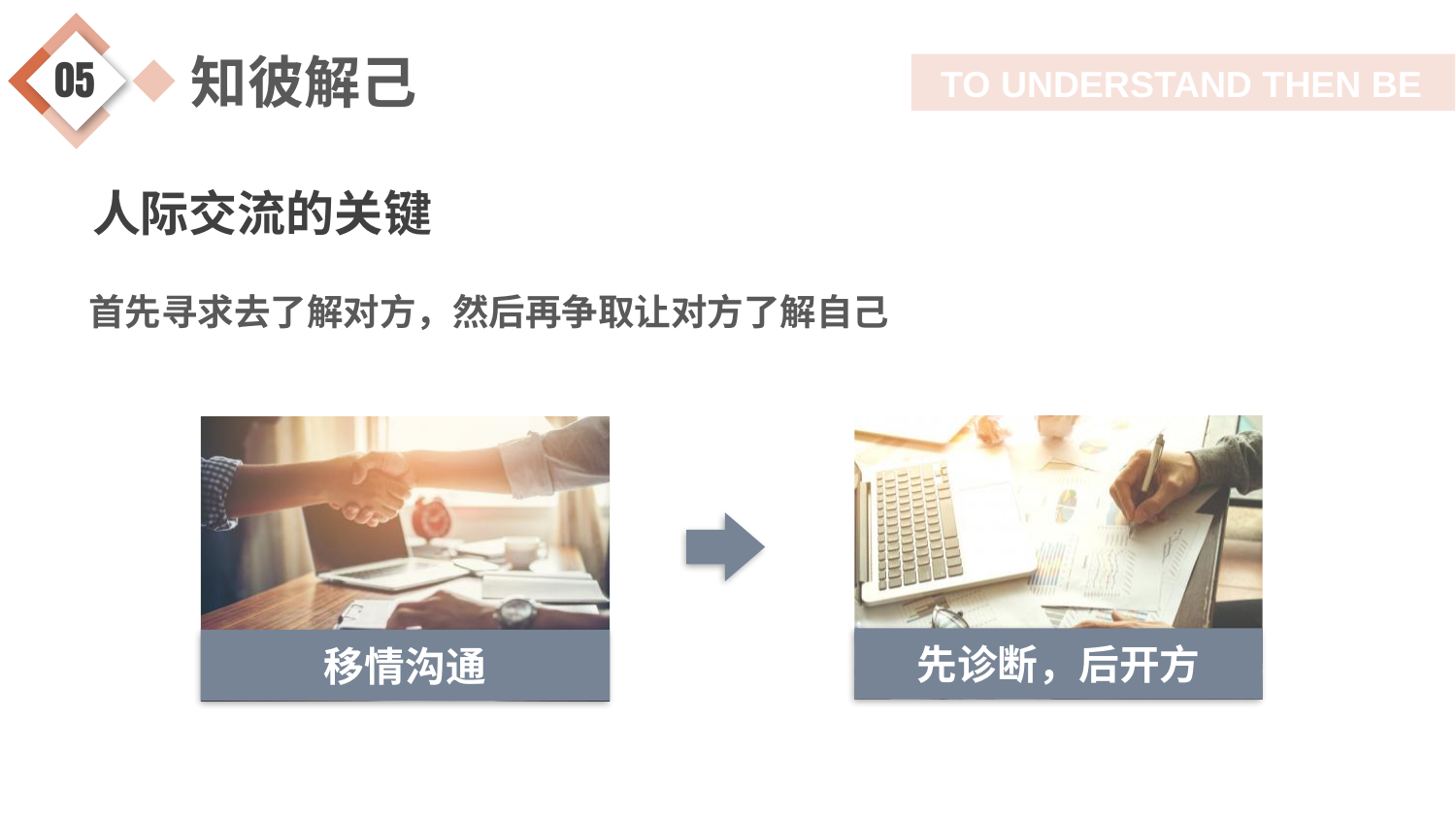

人际交流的关键
首先寻求去了解对方，然后再争取让对方了解自己

先诊断，后开方

移情沟通